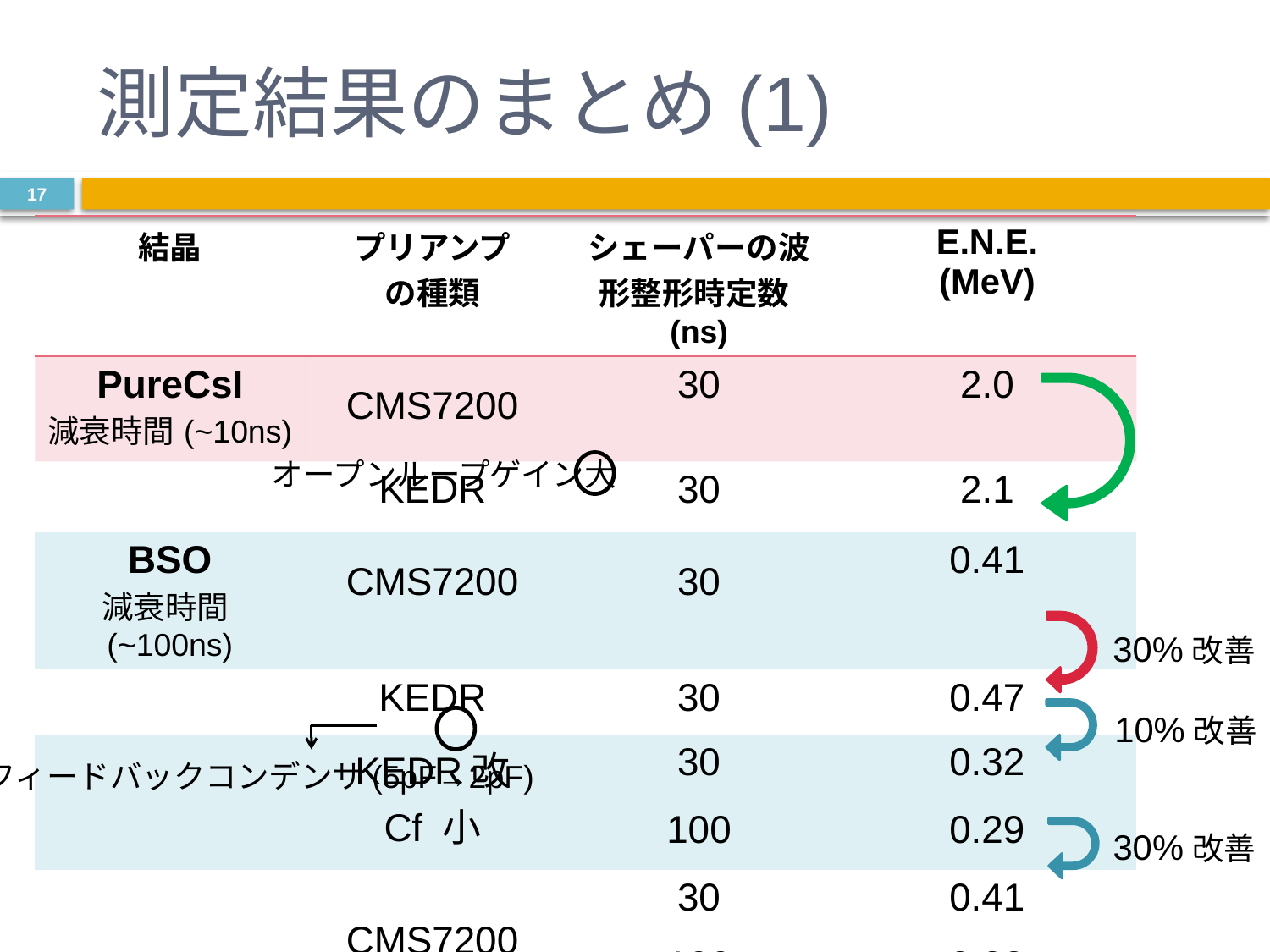

# 測定結果のまとめ(1)
17
| 結晶 | プリアンプ の種類 | シェーパーの波形整形時定数(ns) | E.N.E. (MeV) |
| --- | --- | --- | --- |
| PureCsI 減衰時間(~10ns) | CMS7200 | 30 | 2.0 |
|  | KEDR | 30 | 2.1 |
| BSO 減衰時間(~100ns) | CMS7200 | 30 | 0.41 |
|  | KEDR | 30 | 0.47 |
|  | KEDR改 Cf 小 | 30 | 0.32 |
|  |  | 100 | 0.29 |
|  | CMS7200 | 30 | 0.41 |
|  |  | 100 | 0.28 |

オープンループゲイン大

30%改善

10%改善

フィードバックコンデンサ(5pF→2pF)
30%改善